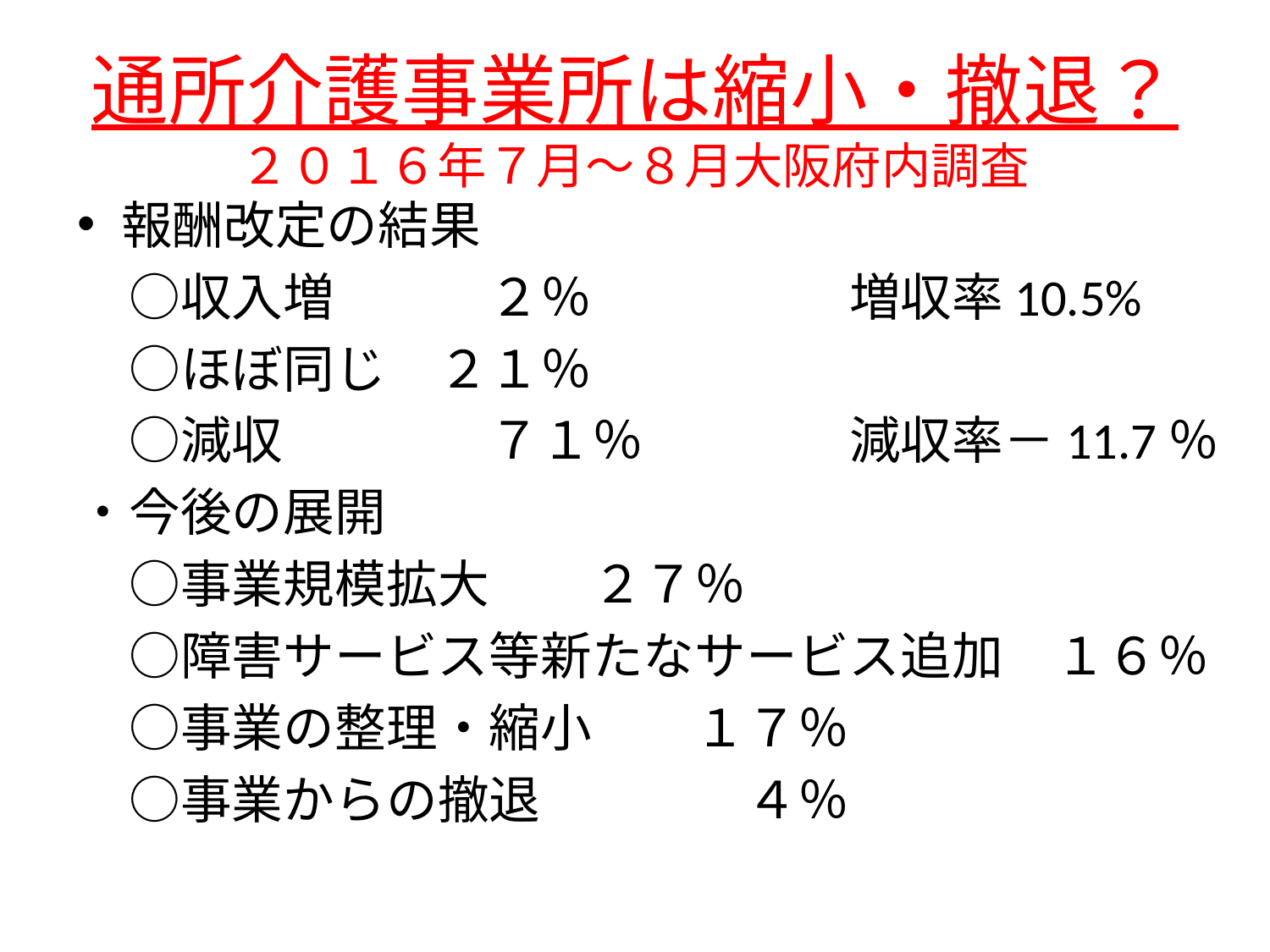

# 通所介護事業所は縮小・撤退？ ２０１６年７月～８月大阪府内調査
報酬改定の結果
　○収入増　　　２％　　　　　増収率10.5%
　○ほぼ同じ　２１％
　○減収　　　　７１％　　　　減収率－11.7％
・今後の展開
　○事業規模拡大　　２７％
　○障害サービス等新たなサービス追加　１６％
　○事業の整理・縮小　　１７％
　○事業からの撤退　　　　４％